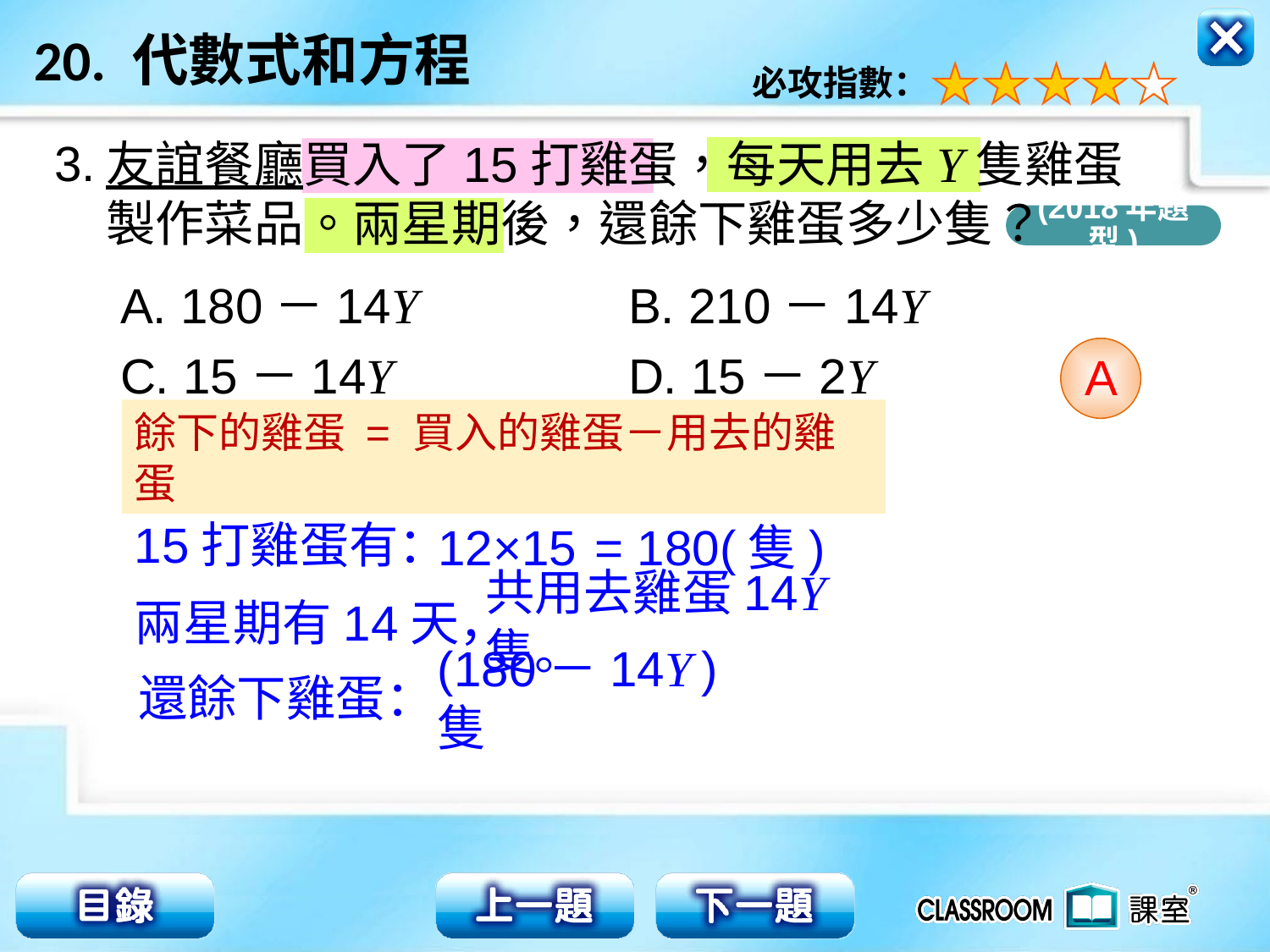

3.
友誼餐廳買入了15打雞蛋，每天用去Y隻雞蛋製作菜品。兩星期後，還餘下雞蛋多少隻？

(2018年題型)
A. 180－14Y 		B. 210－14Y
C. 15－14Y 		D. 15－2Y

A
餘下的雞蛋 = 買入的雞蛋－用去的雞蛋
15打雞蛋有：
12×15
= 180(隻)
共用去雞蛋14Y隻。
兩星期有14天，
還餘下雞蛋：
(180－14Y )隻